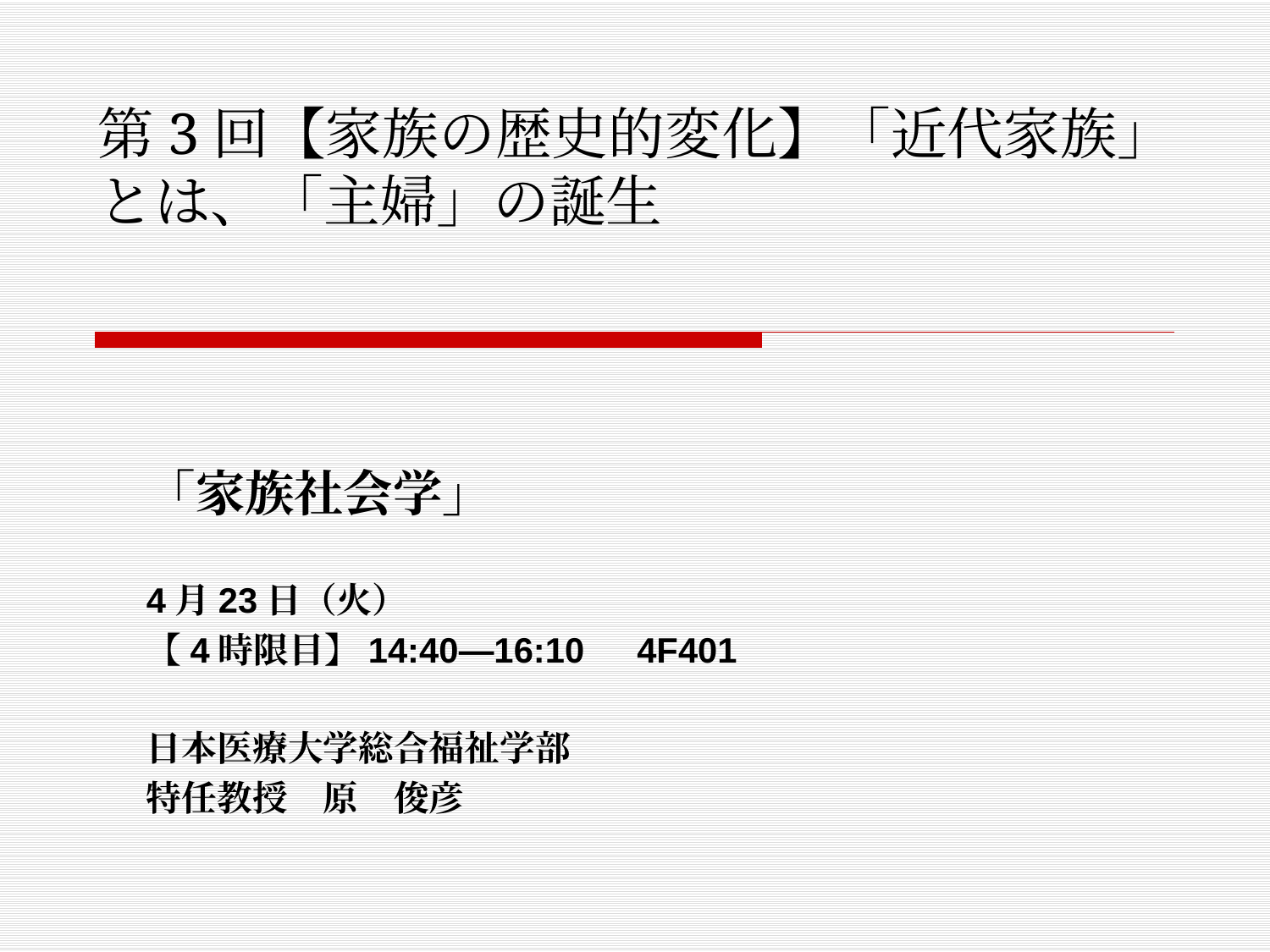

# 第3回【家族の歴史的変化】「近代家族」とは、「主婦」の誕生
「家族社会学」

4月23日（火）
【4時限目】14:40―16:10　4F401

日本医療大学総合福祉学部
特任教授　原　俊彦